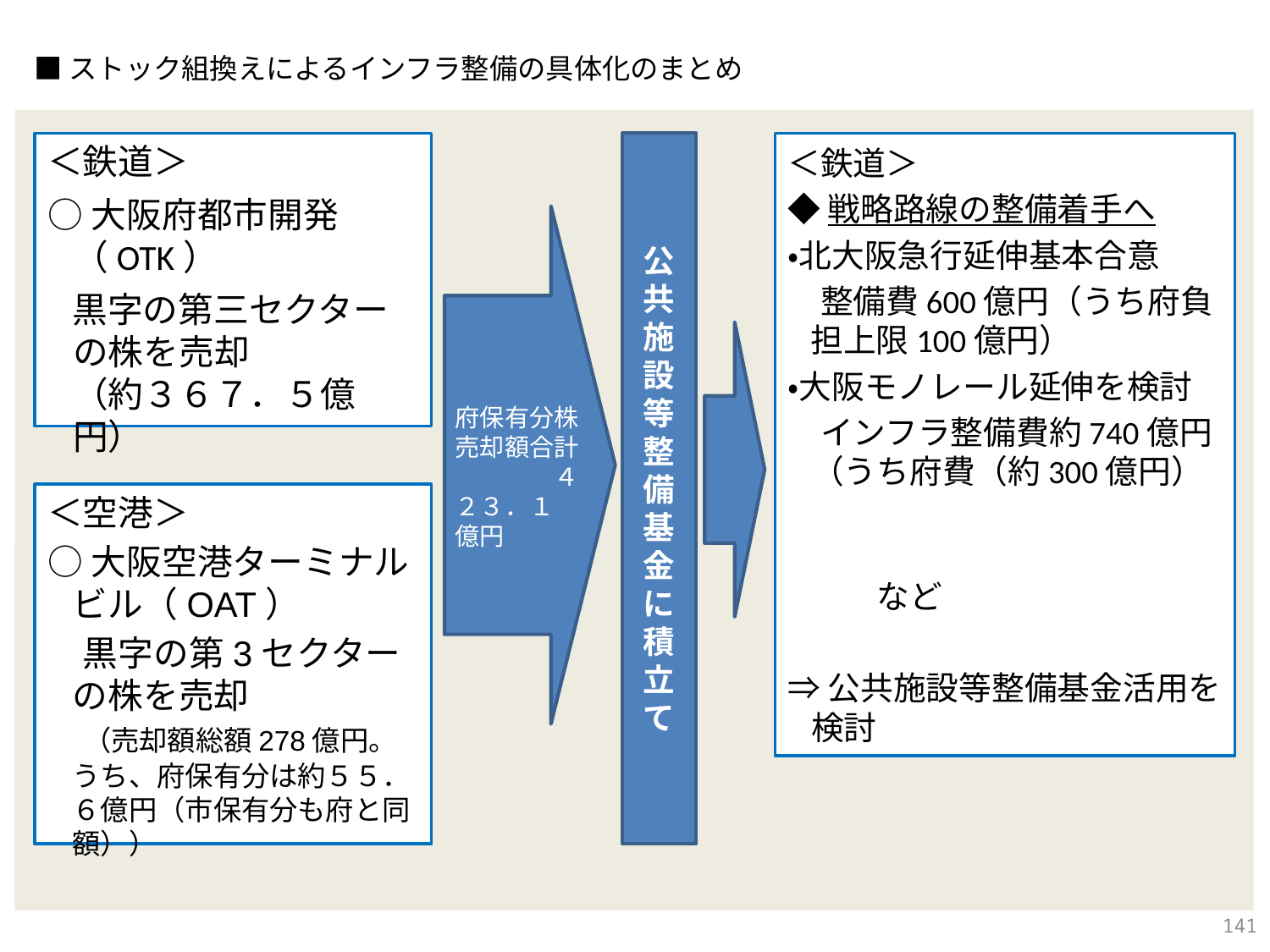

■ストック組換えによるインフラ整備の具体化のまとめ

＜鉄道＞
○大阪府都市開発（OTK）
黒字の第三セクターの株を売却　
（約３６７．５億円）
公共施設等整備基金に積立て
＜鉄道＞
◆戦略路線の整備着手へ
・北大阪急行延伸基本合意
　整備費600億円（うち府負担上限100億円）
・大阪モノレール延伸を検討
　インフラ整備費約740億円（うち府費（約300億円）
　　　　　　　　　　　　　　　など

⇒公共施設等整備基金活用を検討

府保有分株売却額合計　　　　４２３．１
億円
＜空港＞
○大阪空港ターミナル
ビル（OAT）
　黒字の第3セクターの株を売却
　（売却額総額278億円。うち、府保有分は約５５．６億円（市保有分も府と同額））
141